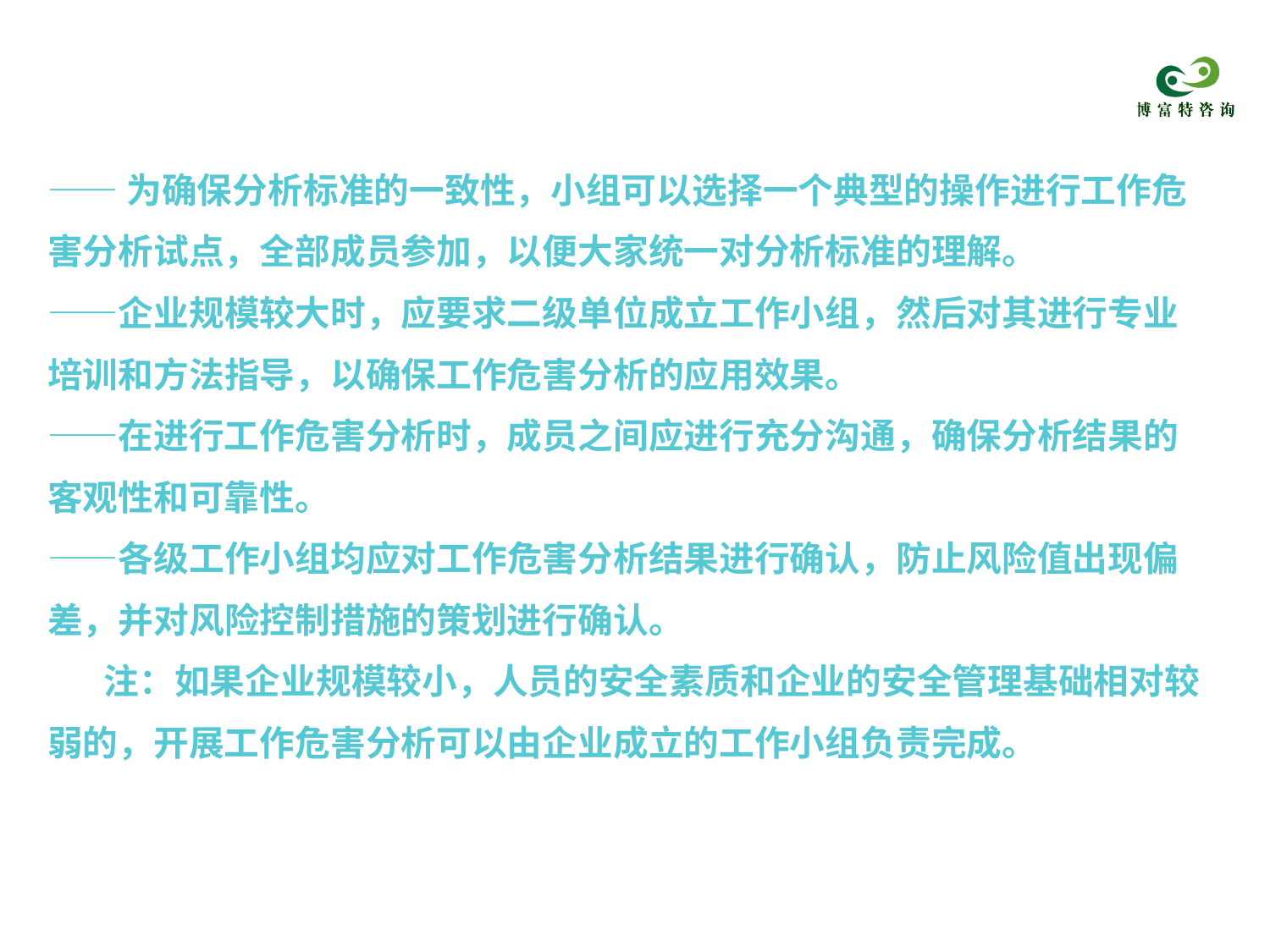

——为确保分析标准的一致性，小组可以选择一个典型的操作进行工作危害分析试点，全部成员参加，以便大家统一对分析标准的理解。
——企业规模较大时，应要求二级单位成立工作小组，然后对其进行专业培训和方法指导，以确保工作危害分析的应用效果。
——在进行工作危害分析时，成员之间应进行充分沟通，确保分析结果的客观性和可靠性。
——各级工作小组均应对工作危害分析结果进行确认，防止风险值出现偏差，并对风险控制措施的策划进行确认。
       注：如果企业规模较小，人员的安全素质和企业的安全管理基础相对较弱的，开展工作危害分析可以由企业成立的工作小组负责完成。